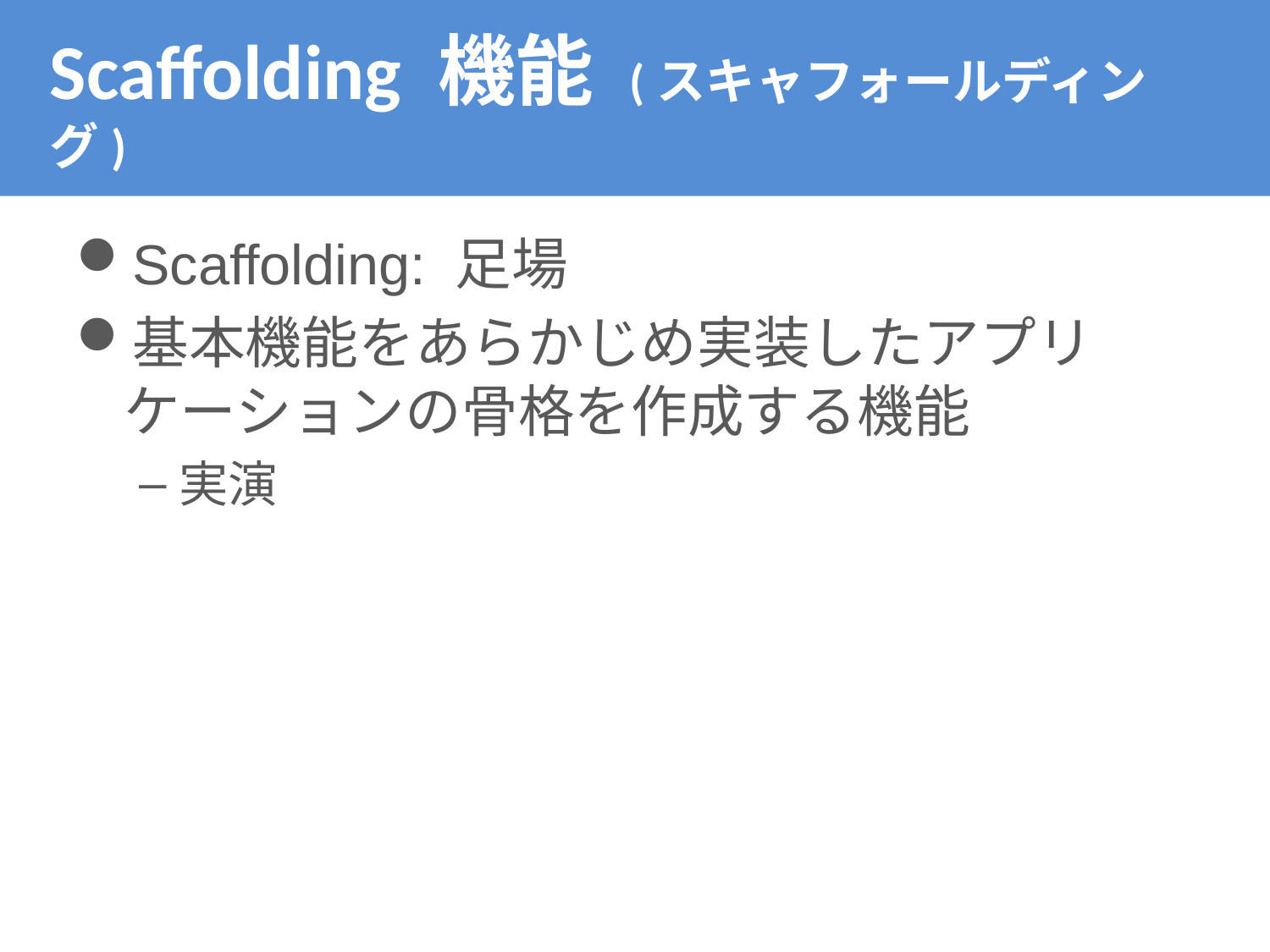

# Scaffolding 機能 (スキャフォールディング)
Scaffolding: 足場
基本機能をあらかじめ実装したアプリケーションの骨格を作成する機能
実演